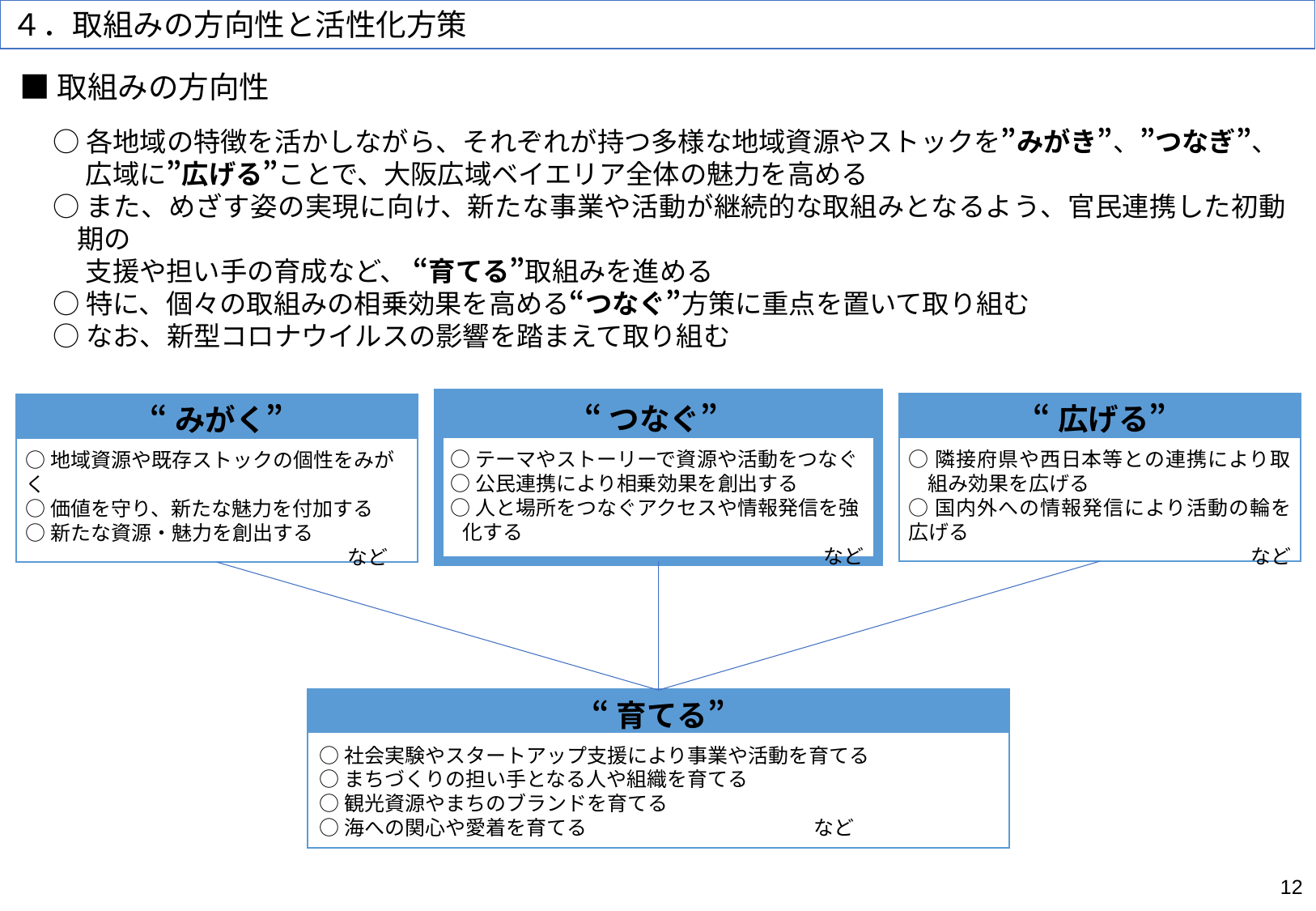

４．取組みの方向性と活性化方策
■取組みの方向性
○各地域の特徴を活かしながら、それぞれが持つ多様な地域資源やストックを”みがき”、”つなぎ”、
　 広域に”広げる”ことで、大阪広域ベイエリア全体の魅力を高める
○また、めざす姿の実現に向け、新たな事業や活動が継続的な取組みとなるよう、官民連携した初動期の
　 支援や担い手の育成など、 “育てる”取組みを進める
○特に、個々の取組みの相乗効果を高める“つなぐ”方策に重点を置いて取り組む
○なお、新型コロナウイルスの影響を踏まえて取り組む
“つなぐ”
○テーマやストーリーで資源や活動をつなぐ
○公民連携により相乗効果を創出する
○人と場所をつなぐアクセスや情報発信を強化する
　など

“広げる”
○隣接府県や西日本等との連携により取組み効果を広げる
○国内外への情報発信により活動の輪を広げる
　 など

“みがく”
○地域資源や既存ストックの個性をみがく
○価値を守り、新たな魅力を付加する
○新たな資源・魅力を創出する
　 など

“育てる”
○社会実験やスタートアップ支援により事業や活動を育てる
○まちづくりの担い手となる人や組織を育てる
○観光資源やまちのブランドを育てる
○海への関心や愛着を育てる　　　　　　　　　　　 など
12